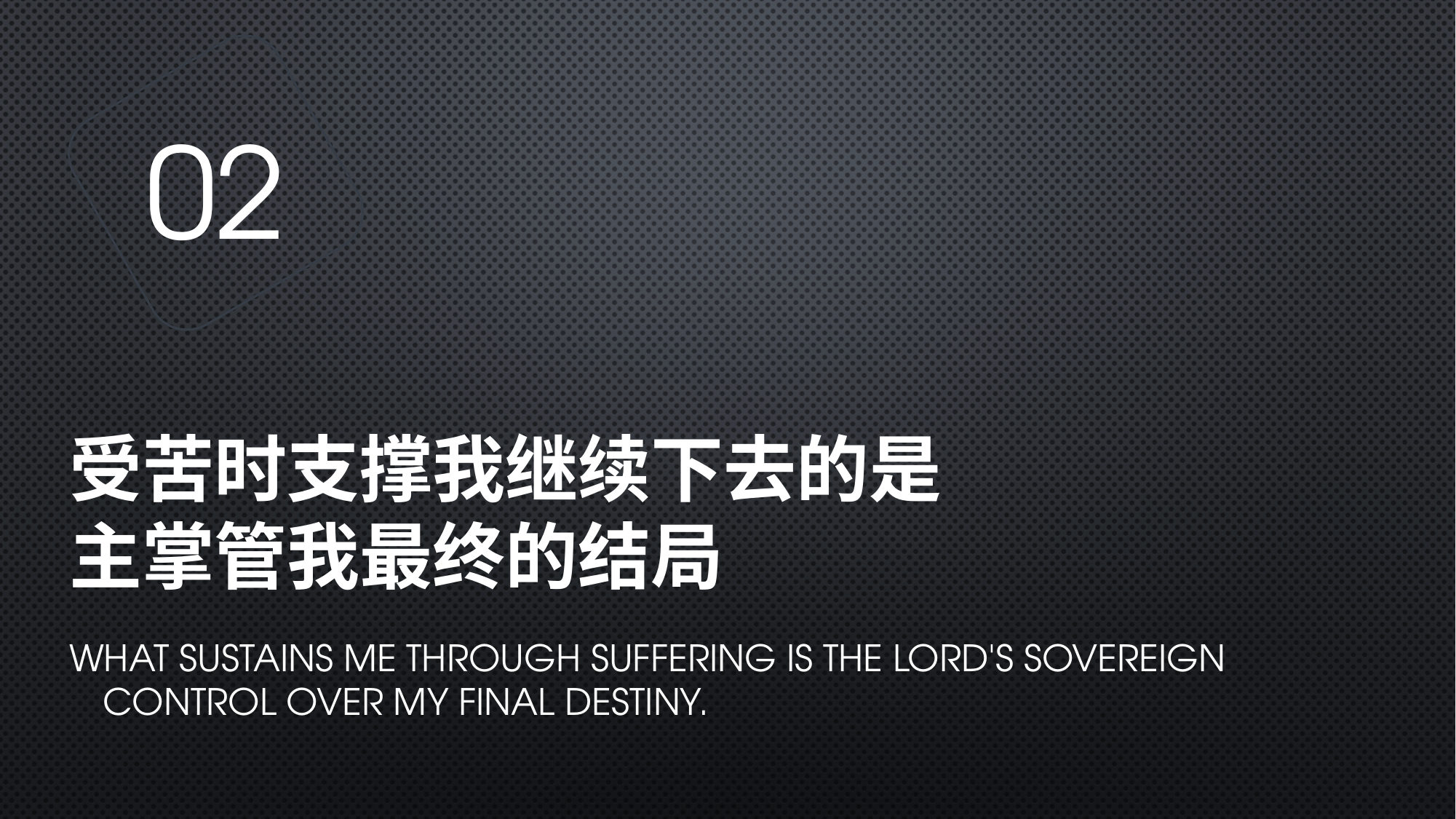

02
# 受苦时支撑我继续下去的是 主掌管我最终的结局
What Sustains Me Through Suffering Is the Lord's Sovereign Control Over My Final Destiny.